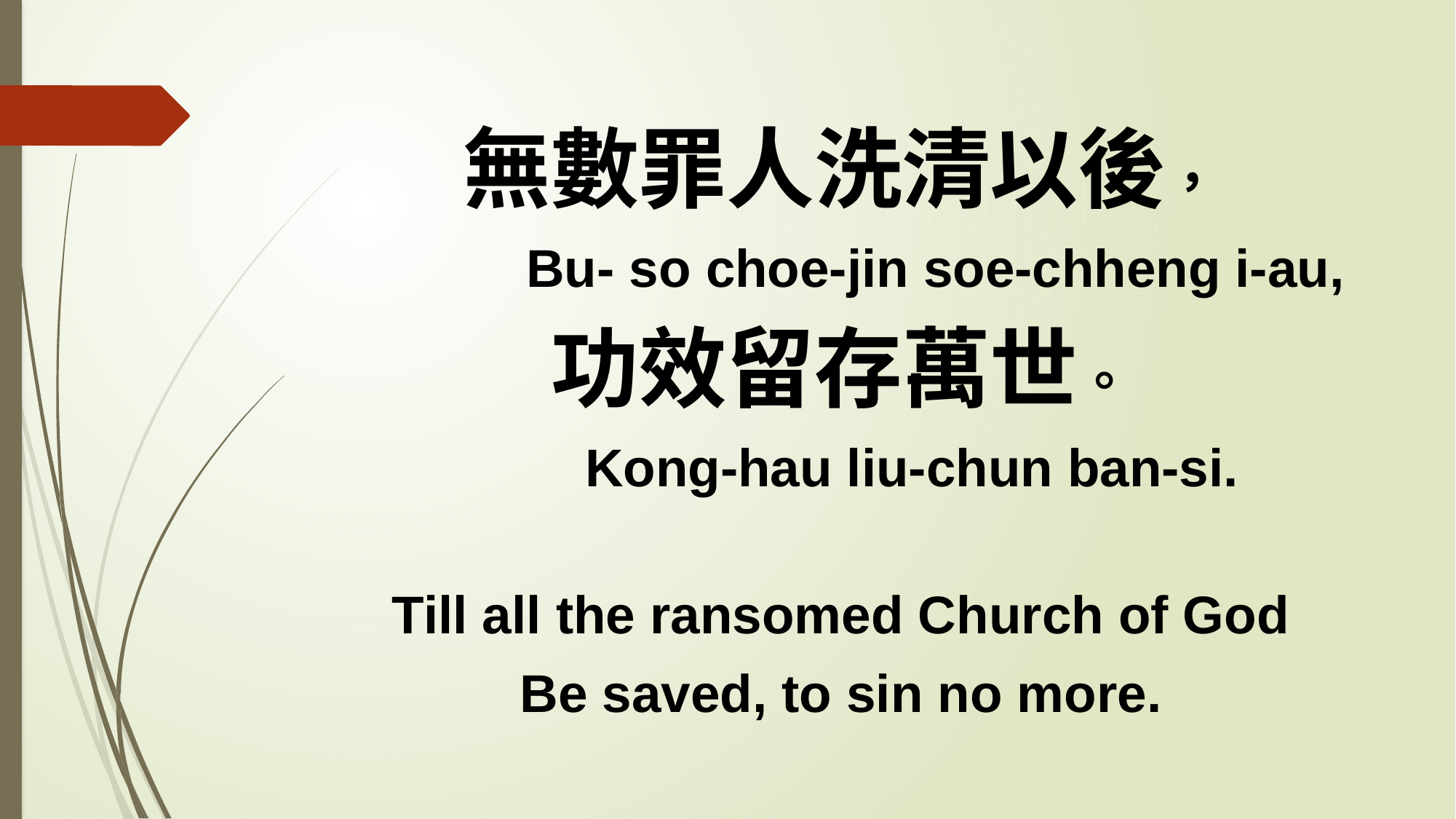

無數罪人洗清以後，
              Bu- so choe-jin soe-chheng i-au,
功效留存萬世。
                  Kong-hau liu-chun ban-si.

Till all the ransomed Church of God
Be saved, to sin no more.